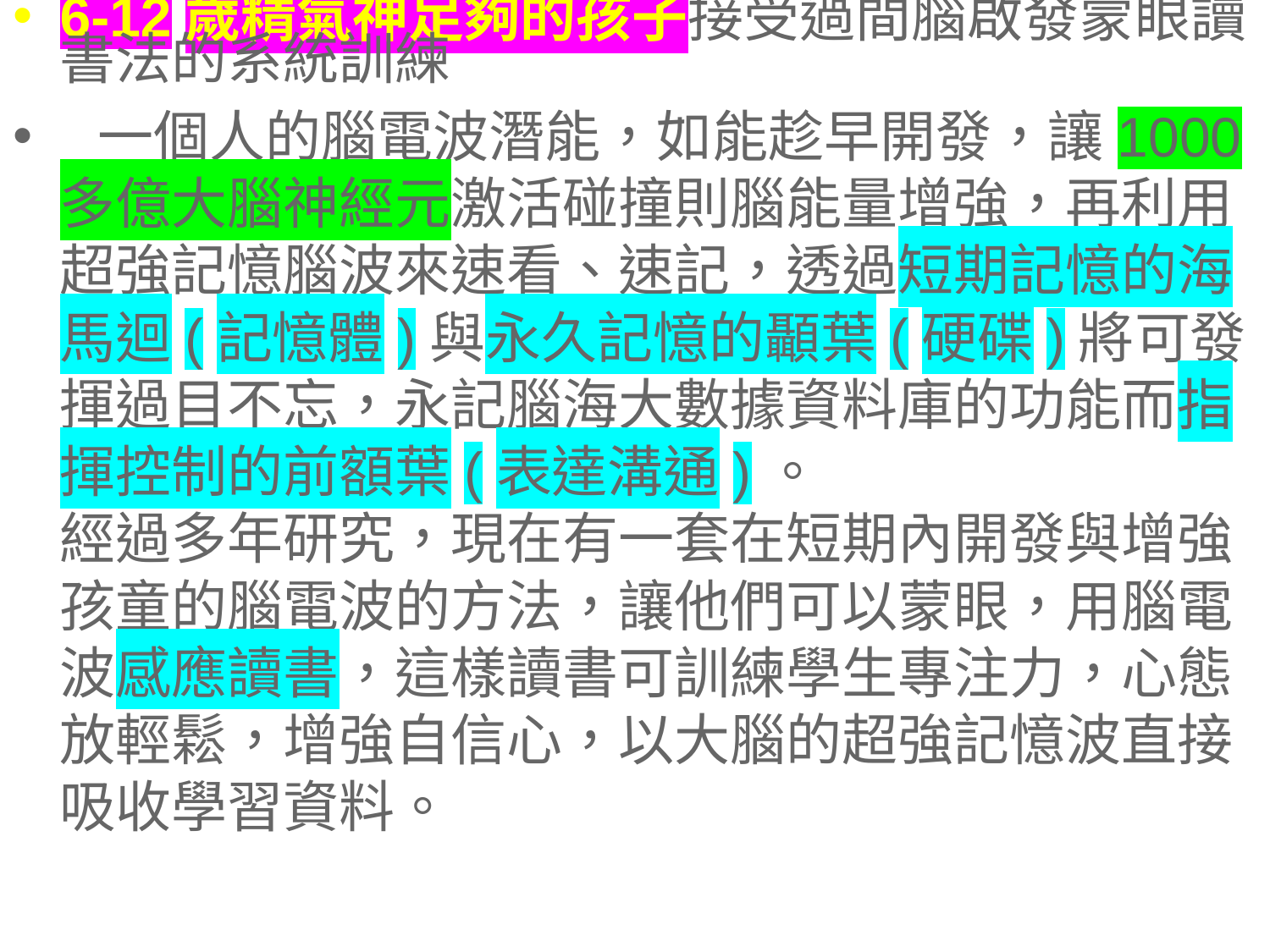

6-12歲精氣神足夠的孩子接受過間腦啟發蒙眼讀書法的系統訓練
  一個人的腦電波潛能，如能趁早開發，讓1000多億大腦神經元激活碰撞則腦能量增強，再利用超強記憶腦波來速看、速記，透過短期記憶的海馬迴(記憶體)與永久記憶的顳葉(硬碟)將可發揮過目不忘，永記腦海大數據資料庫的功能而指揮控制的前額葉(表達溝通)。
經過多年研究，現在有一套在短期內開發與增強孩童的腦電波的方法，讓他們可以蒙眼，用腦電波感應讀書，這樣讀書可訓練學生專注力，心態放輕鬆，增強自信心，以大腦的超強記憶波直接吸收學習資料。